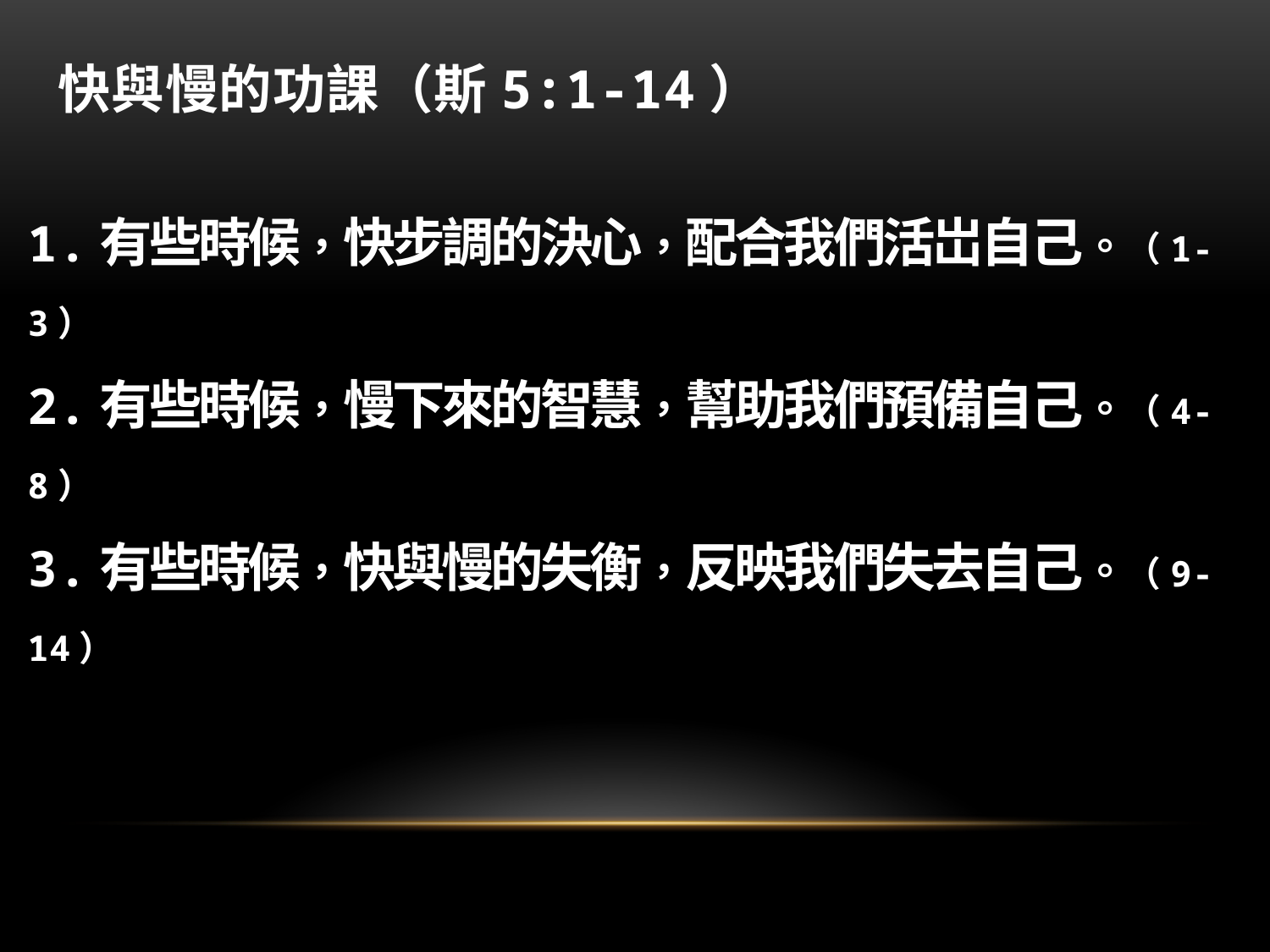

# 快與慢的功課（斯5:1-14）
1.有些時候，快步調的決心，配合我們活岀自己。（1-3）
2.有些時候，慢下來的智慧，幫助我們預備自己。（4-8）
3.有些時候，快與慢的失衡，反映我們失去自己。（9-14）